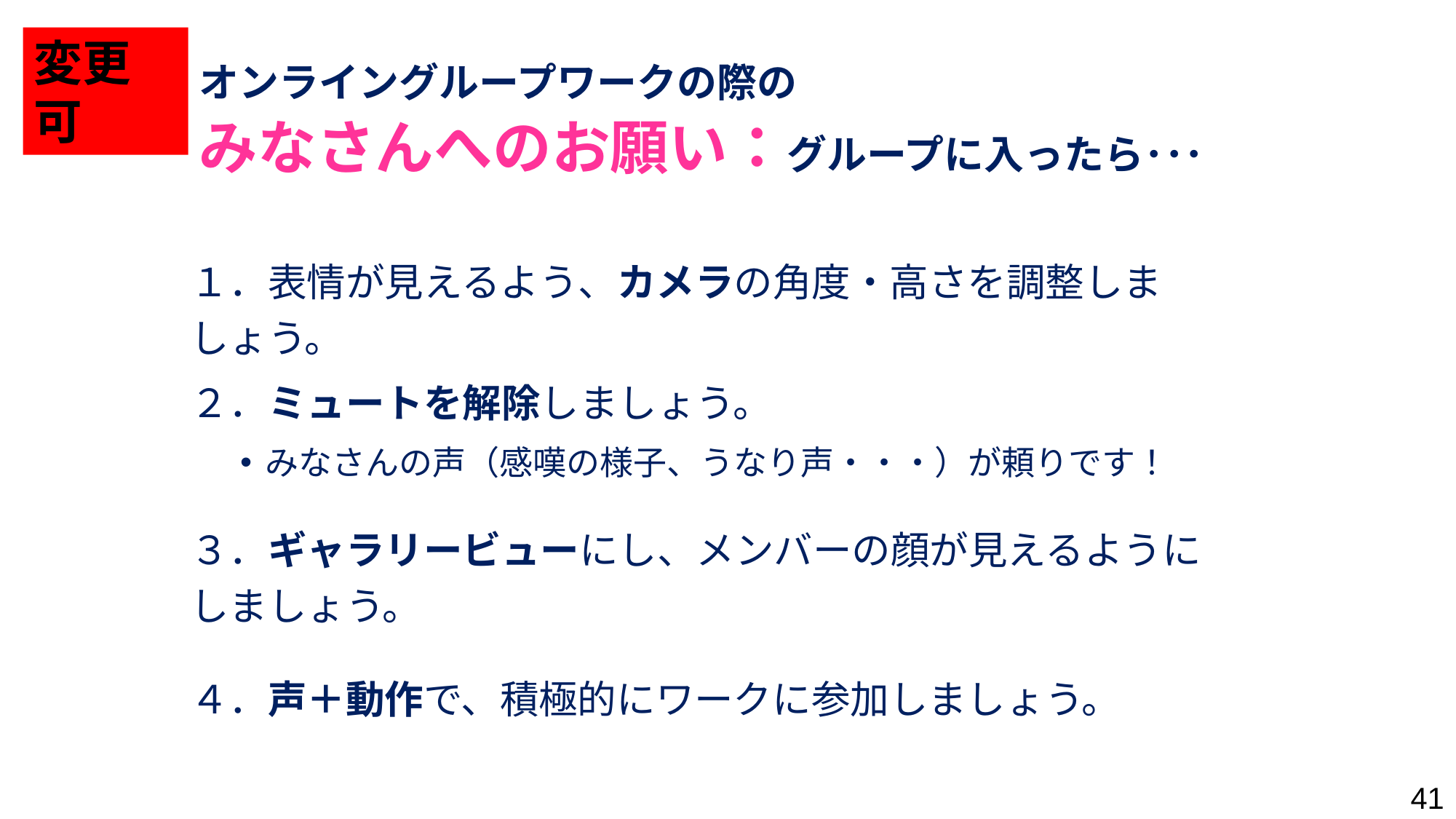

変更可
# オンライングループワークの際の みなさんへのお願い：グループに入ったら･･･
１．表情が見えるよう、カメラの角度・高さを調整しましょう。
２．ミュートを解除しましょう。
みなさんの声（感嘆の様子、うなり声・・・）が頼りです！

３．ギャラリービューにし、メンバーの顔が見えるようにしましょう。

４．声＋動作で、積極的にワークに参加しましょう。
41